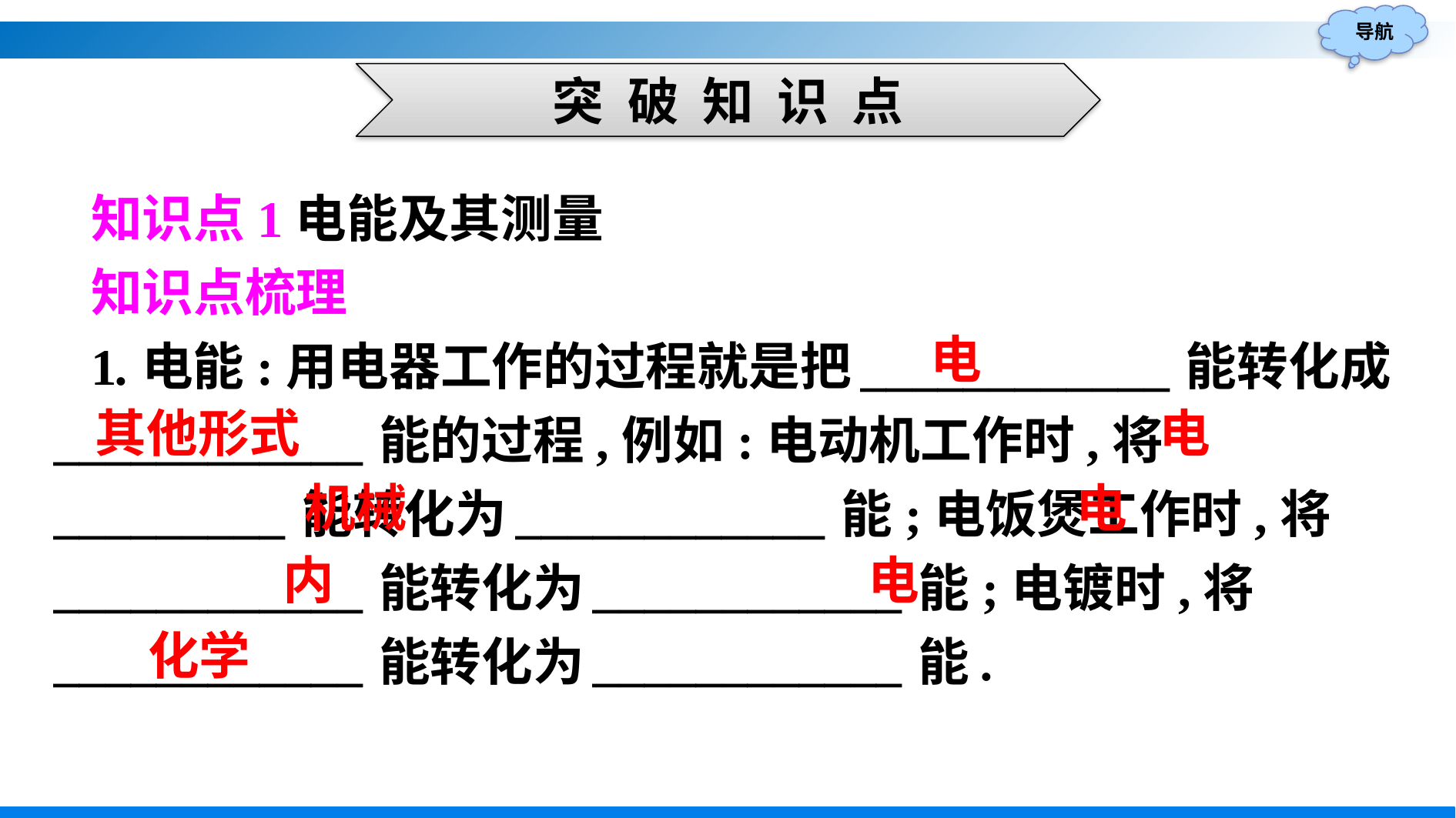

突  破  知  识  点
知识点1电能及其测量
知识点梳理
1.电能:用电器工作的过程就是把____________能转化成____________能的过程,例如:电动机工作时,将_________能转化为____________能;电饭煲工作时,将____________能转化为____________能;电镀时,将____________能转化为____________能.
电
电
其他形式
机械
电
电
内
化学